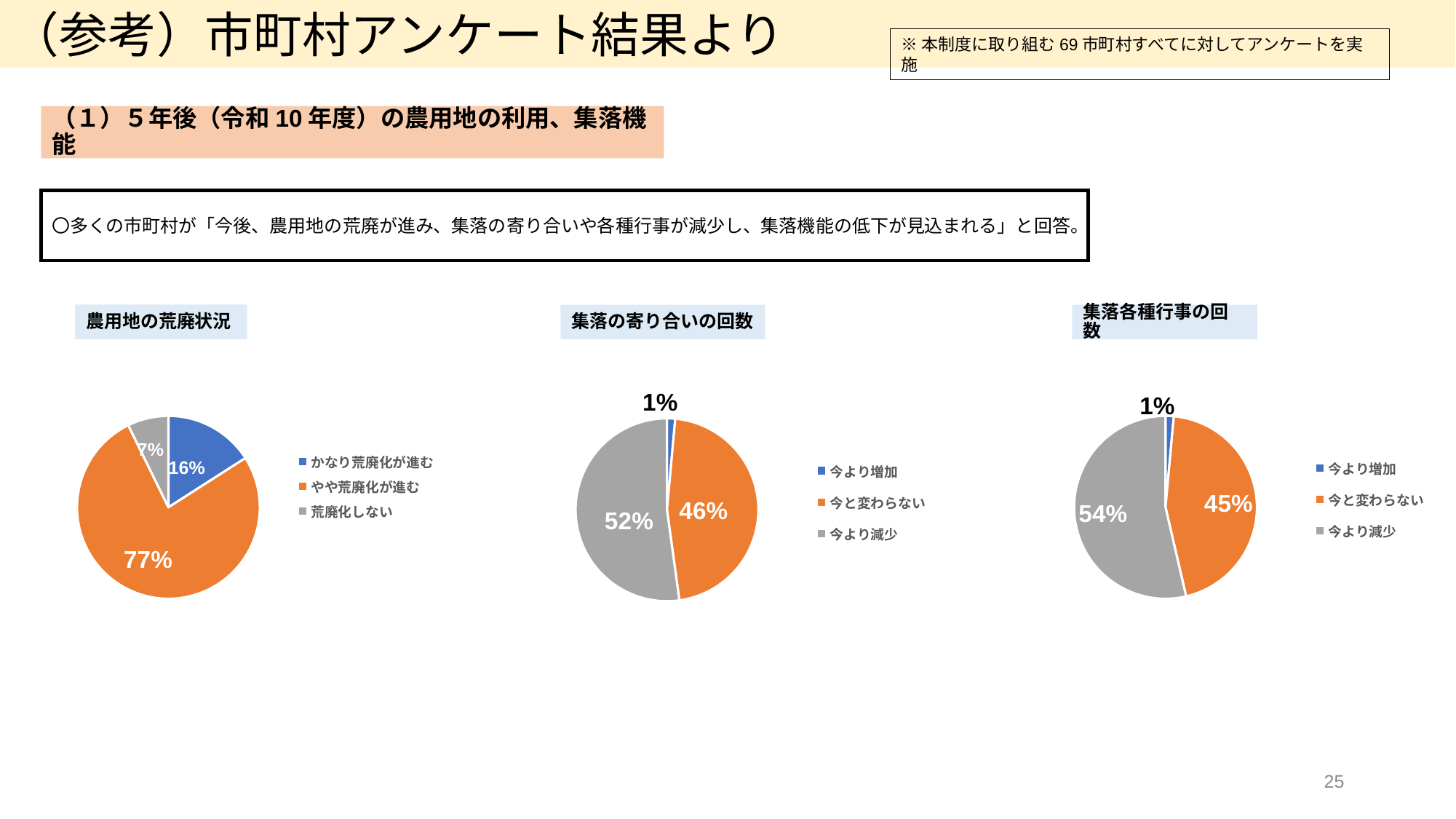

（参考）市町村アンケート結果より
※本制度に取り組む69市町村すべてに対してアンケートを実施
（１）５年後（令和10年度）の農用地の利用、集落機能
〇多くの市町村が「今後、農用地の荒廃が進み、集落の寄り合いや各種行事が減少し、集落機能の低下が見込まれる」と回答。
農用地の荒廃状況
集落各種行事の回数
集落の寄り合いの回数

### Chart

| Category | 列1 |
|---|---|
| かなり荒廃化が進む | 11.0 |
| やや荒廃化が進む | 53.0 |
| 荒廃化しない | 5.0 |

### Chart

| Category | 列1 |
|---|---|
| 今より増加 | 1.0 |
| 今と変わらない | 31.0 |
| 今より減少 | 37.0 |

### Chart

| Category | 列1 |
|---|---|
| 今より増加 | 1.0 |
| 今と変わらない | 32.0 |
| 今より減少 | 36.0 |
25